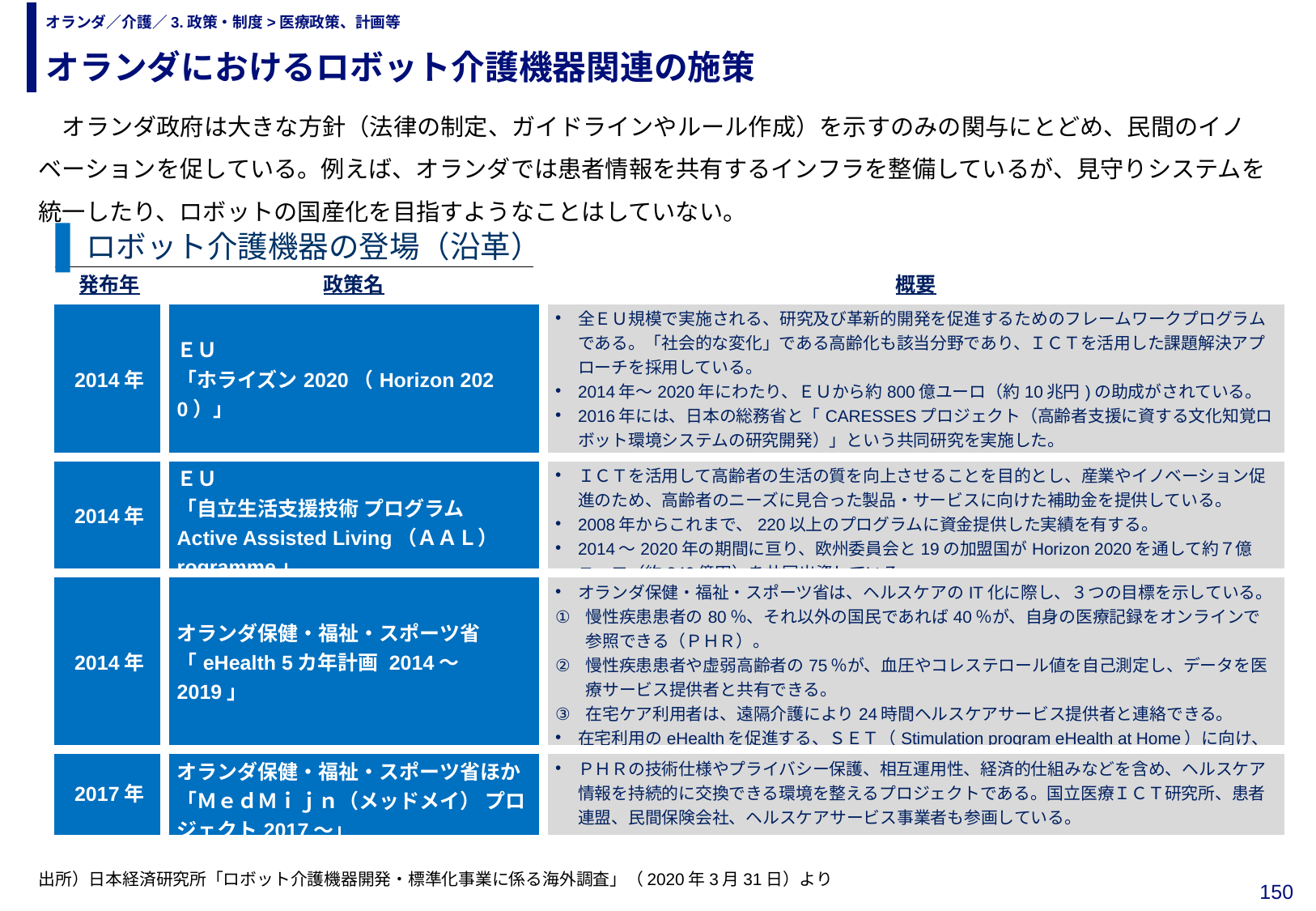

オランダにおけるロボット介護機器関連の施策
# オランダ／介護／3.政策・制度>医療政策、計画等
　オランダ政府は大きな方針（法律の制定、ガイドラインやルール作成）を示すのみの関与にとどめ、民間のイノベーションを促している。例えば、オランダでは患者情報を共有するインフラを整備しているが、見守りシステムを統一したり、ロボットの国産化を目指すようなことはしていない。
ロボット介護機器の登場（沿革）

| 発布年 | 政策名 | 概要 |
| --- | --- | --- |
| 2014年 | ＥＵ 「ホライズン2020（Horizon 2020）」 | 全ＥＵ規模で実施される、研究及び革新的開発を促進するためのフレームワークプログラムである。「社会的な変化」である高齢化も該当分野であり、ＩＣＴを活用した課題解決アプローチを採用している。 2014年～2020年にわたり、ＥＵから約800億ユーロ（約10兆円)の助成がされている。 2016年には、日本の総務省と「CARESSESプロジェクト（高齢者支援に資する文化知覚ロボット環境システムの研究開発）」という共同研究を実施した。 後継プログラムにHorizon Europe（2017～2021年）が予定されている。 |
| 2014年 | ＥＵ 「自立生活支援技術 プログラム Active Assisted Living（ＡＡＬ） rogramme」 | ＩＣＴを活用して高齢者の生活の質を向上させることを目的とし、産業やイノベーション促進のため、高齢者のニーズに見合った製品・サービスに向けた補助金を提供している。 2008年からこれまで、220以上のプログラムに資金提供した実績を有する。 2014～2020年の期間に亘り、欧州委員会と19の加盟国がHorizon 2020を通して約７億ユーロ（約840億円）を共同出資している。 |
| 2014年 | オランダ保健・福祉・スポーツ省 「eHealth 5カ年計画 2014～2019」 | オランダ保健・福祉・スポーツ省は、ヘルスケアのIT化に際し、３つの目標を示している。 慢性疾患患者の80％、それ以外の国民であれば40％が、自身の医療記録をオンラインで参照できる（ＰＨＲ）。 慢性疾患患者や虚弱高齢者の75％が、血圧やコレステロール値を自己測定し、データを医療サービス提供者と共有できる。 在宅ケア利用者は、遠隔介護により24時間ヘルスケアサービス提供者と連絡できる。 在宅利用のeHealthを促進する、ＳＥＴ（Stimulation program eHealth at Home）に向け、2019年～３年間で90百万ユーロ（約108億円）を充当する。 |
| 2017年 | オランダ保健・福祉・スポーツ省ほか「ＭｅｄＭｉｊｎ（メッドメイ） プロジェクト2017～」 | ＰＨＲの技術仕様やプライバシー保護、相互運用性、経済的仕組みなどを含め、ヘルスケア情報を持続的に交換できる環境を整えるプロジェクトである。国立医療ＩＣＴ研究所、患者連盟、民間保険会社、ヘルスケアサービス事業者も参画している。 |
出所）日本経済研究所「ロボット介護機器開発・標準化事業に係る海外調査」（2020年3月31日）より